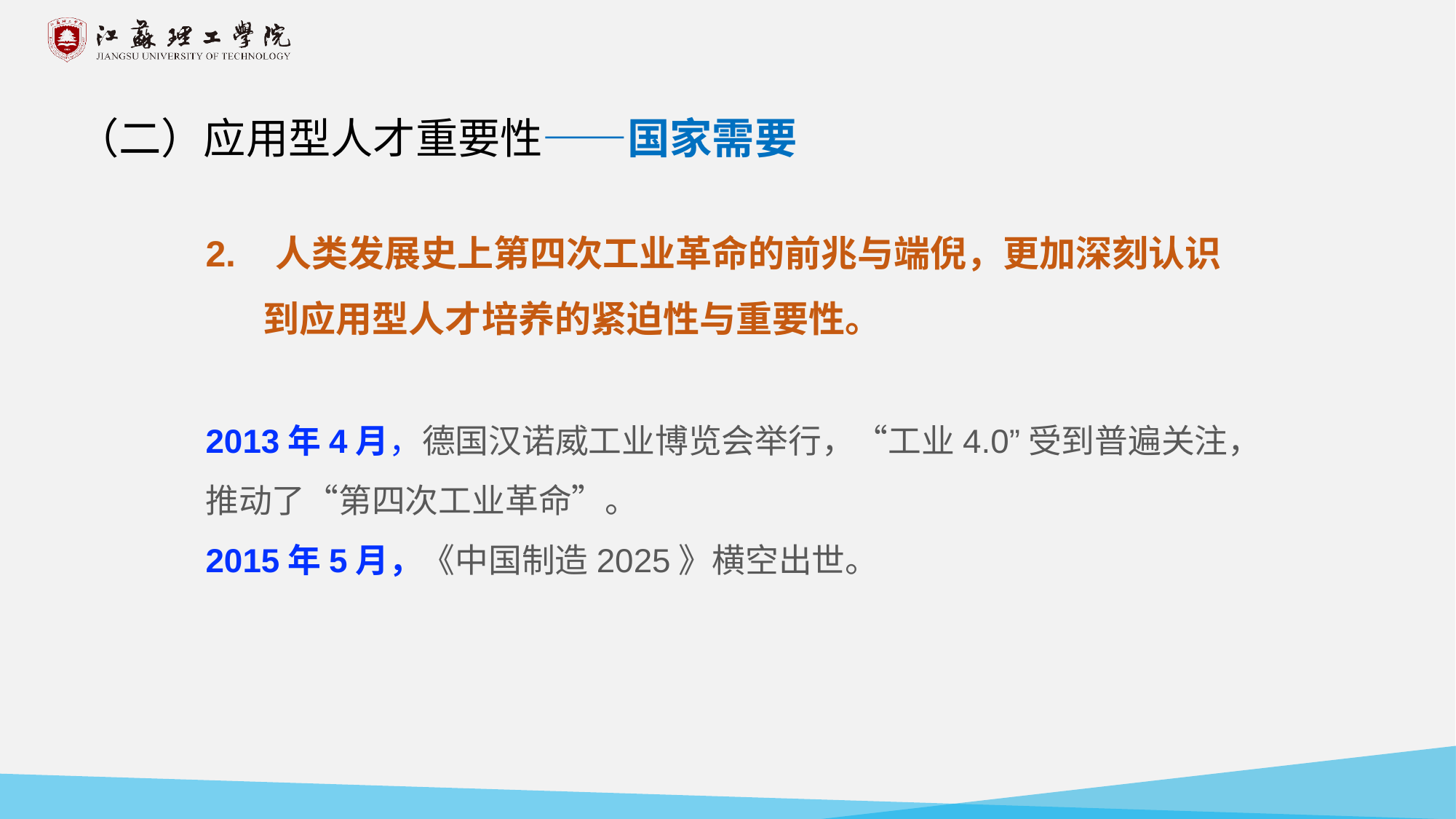

（二）应用型人才重要性——国家需要
2.   人类发展史上第四次工业革命的前兆与端倪，更加深刻认识
      到应用型人才培养的紧迫性与重要性。

2013年4月，德国汉诺威工业博览会举行，“工业4.0”受到普遍关注，推动了“第四次工业革命”。
2015年5月，《中国制造2025》横空出世。